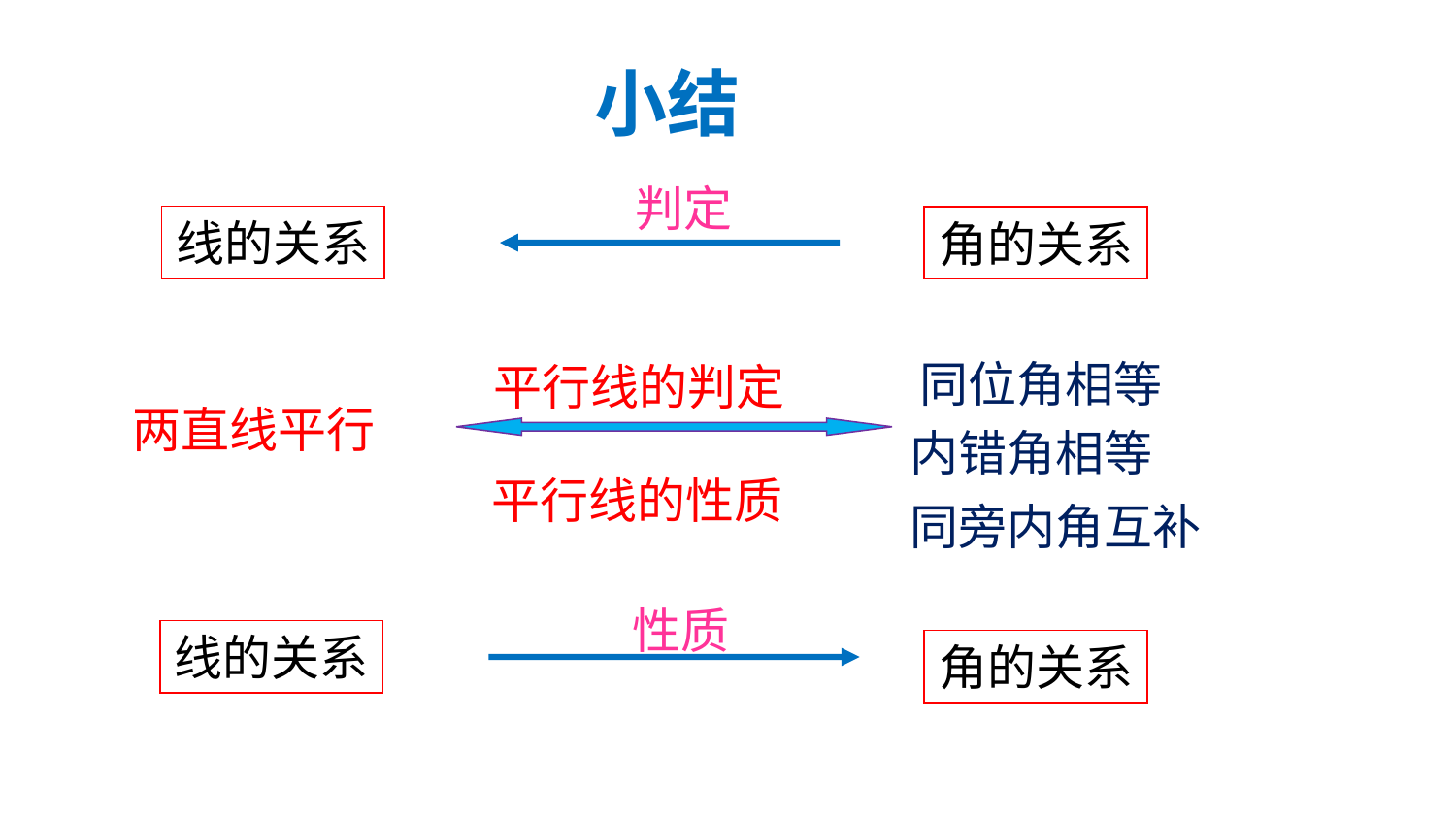

小结
判定
线的关系
角的关系

 同位角相等
平行线的判定
两直线平行
内错角相等

平行线的性质
同旁内角互补
性质
线的关系
角的关系